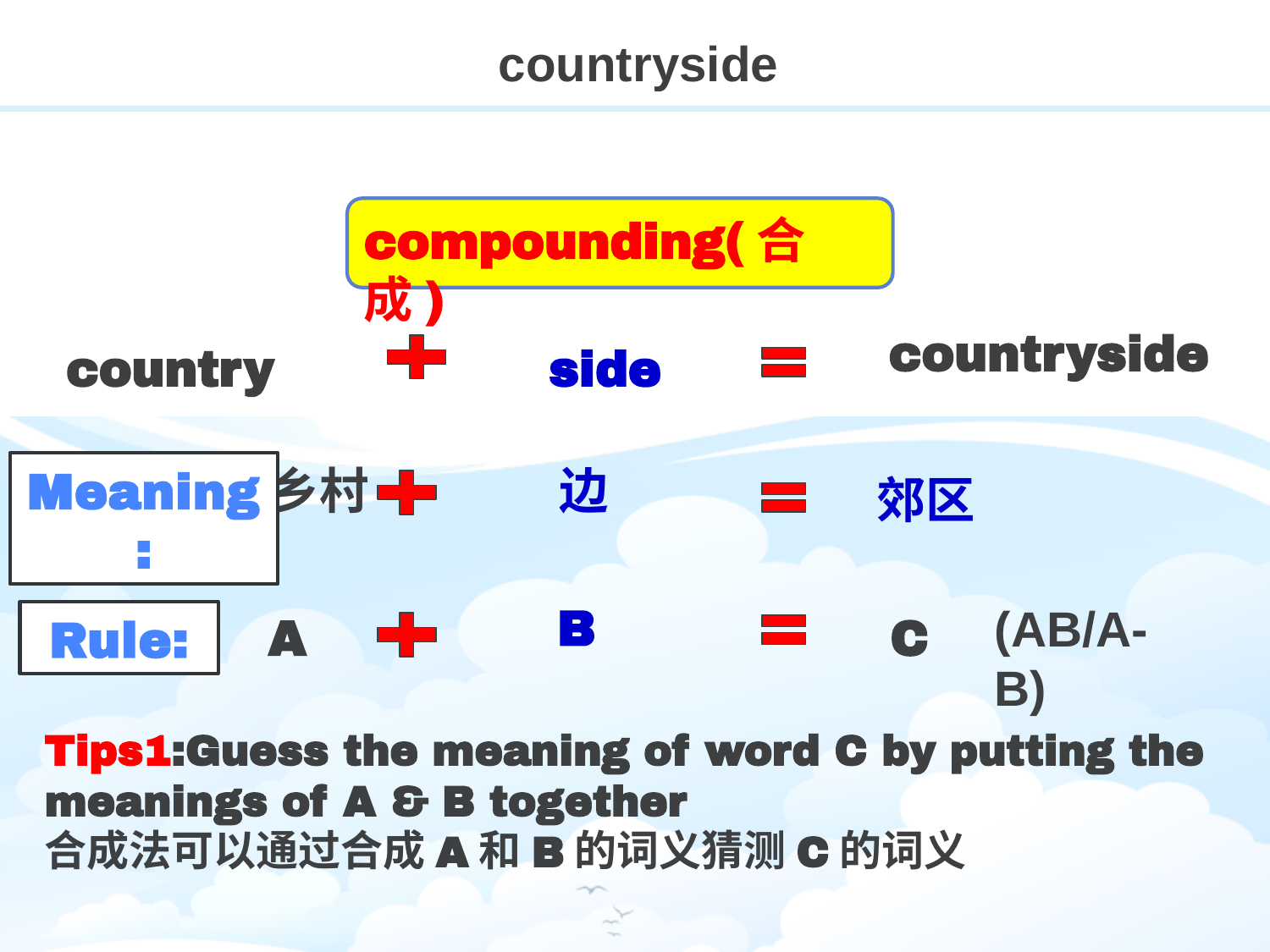

countryside

compounding(合成)

countryside
country
side

Meaning:
乡村
边

郊区

B
A

C
(AB/A-B)
Rule:

Tips1:Guess the meaning of word C by putting the meanings of A & B together
合成法可以通过合成A和B的词义猜测C的词义